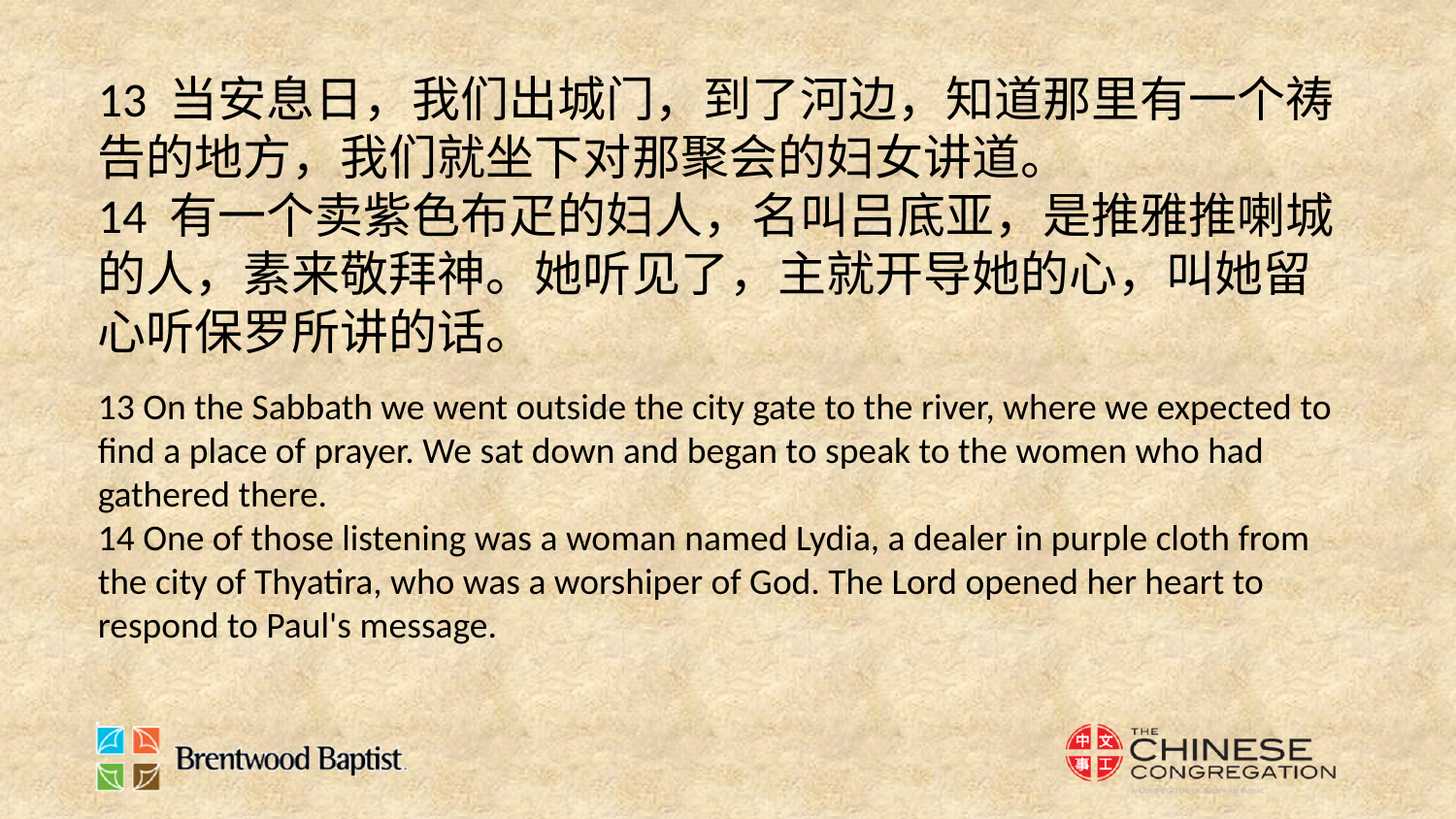

13 当安息日，我们出城门，到了河边，知道那里有一个祷告的地方，我们就坐下对那聚会的妇女讲道。
14 有一个卖紫色布疋的妇人，名叫吕底亚，是推雅推喇城的人，素来敬拜神。她听见了，主就开导她的心，叫她留心听保罗所讲的话。

13 On the Sabbath we went outside the city gate to the river, where we expected to find a place of prayer. We sat down and began to speak to the women who had gathered there.
14 One of those listening was a woman named Lydia, a dealer in purple cloth from the city of Thyatira, who was a worshiper of God. The Lord opened her heart to respond to Paul's message.